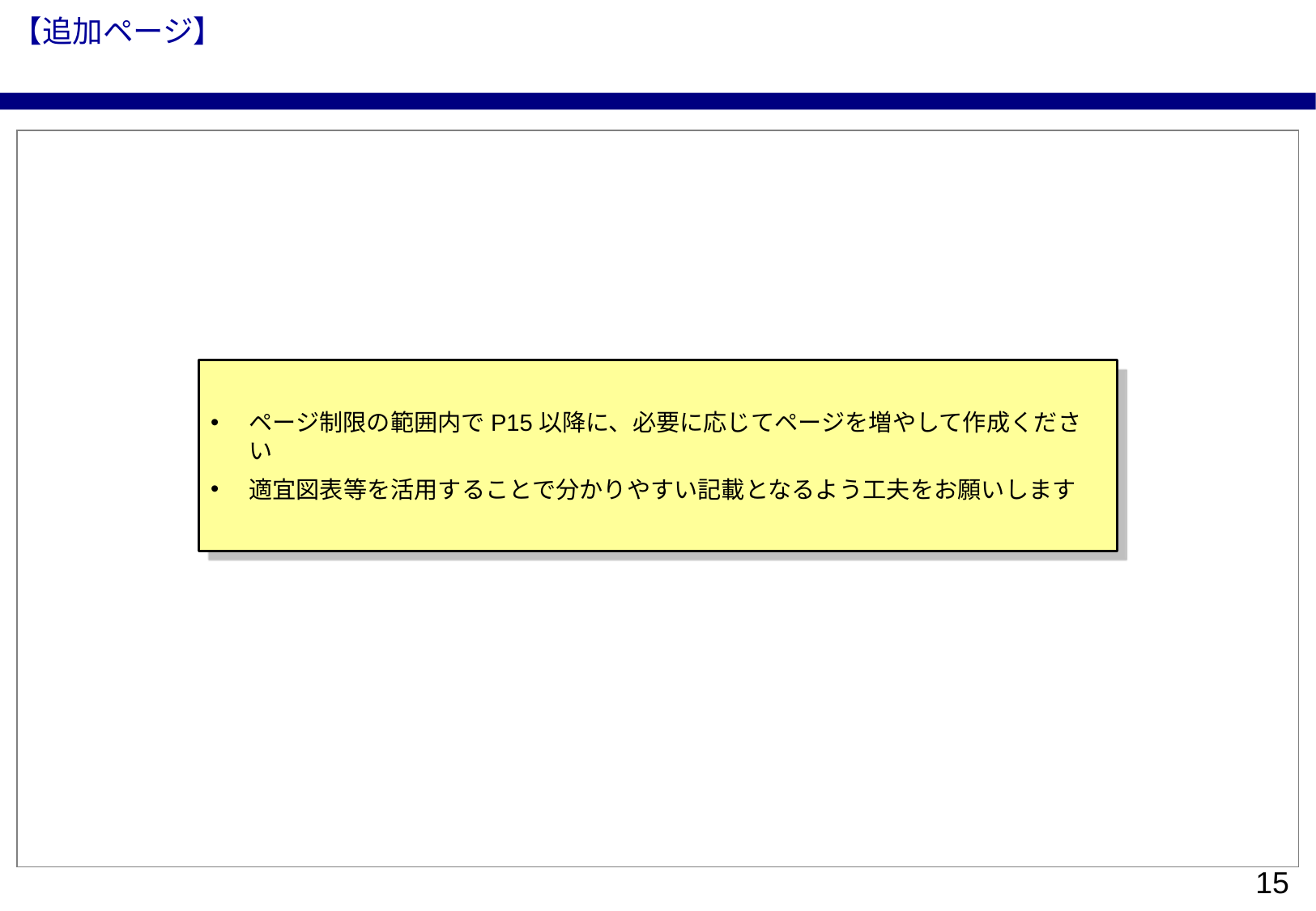

【追加ページ】

ページ制限の範囲内でP15以降に、必要に応じてページを増やして作成ください
適宜図表等を活用することで分かりやすい記載となるよう工夫をお願いします